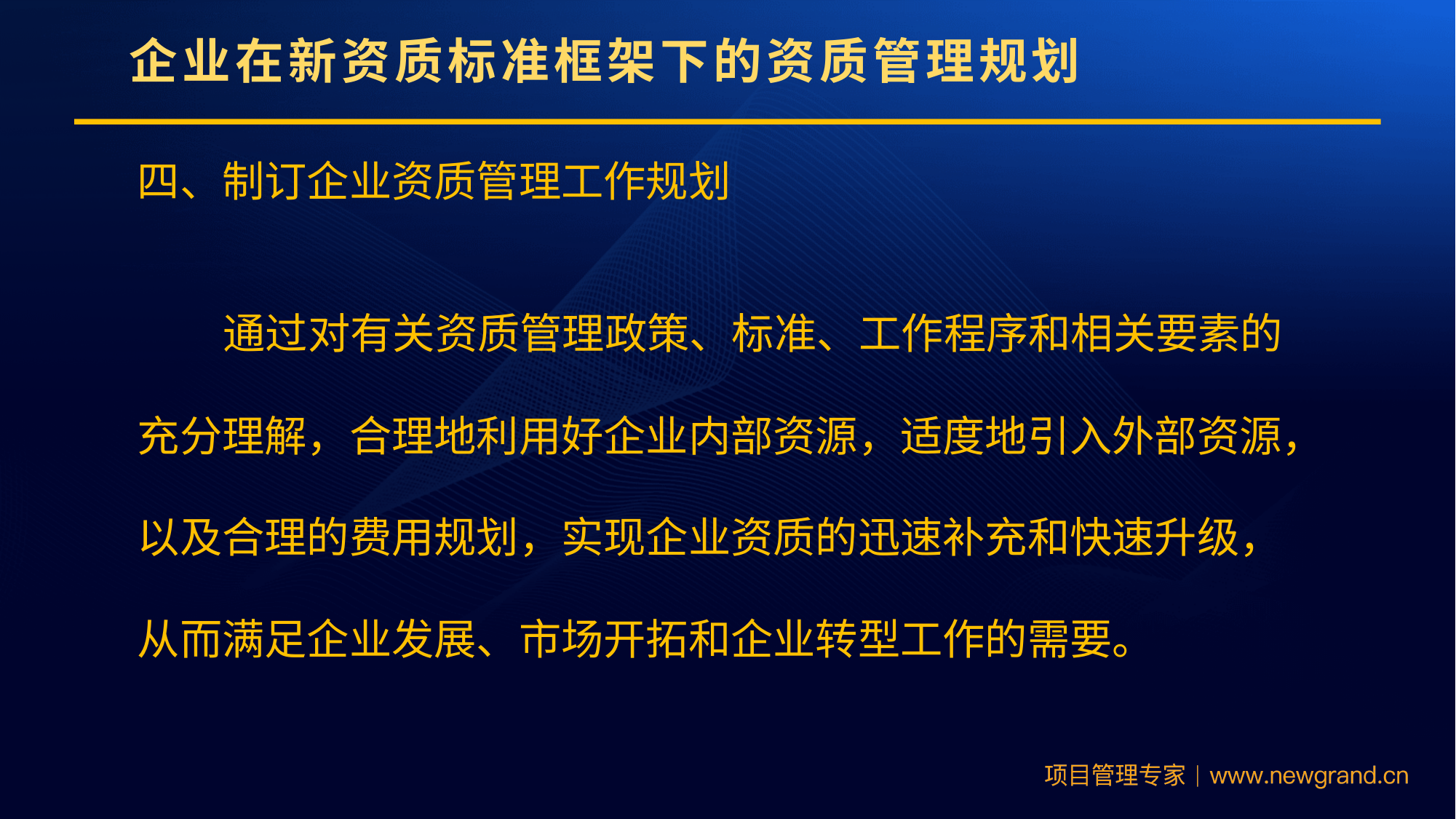

企业在新资质标准框架下的资质管理规划

四、制订企业资质管理工作规划

        通过对有关资质管理政策、标准、工作程序和相关要素的充分理解，合理地利用好企业内部资源，适度地引入外部资源，以及合理的费用规划，实现企业资质的迅速补充和快速升级，从而满足企业发展、市场开拓和企业转型工作的需要。